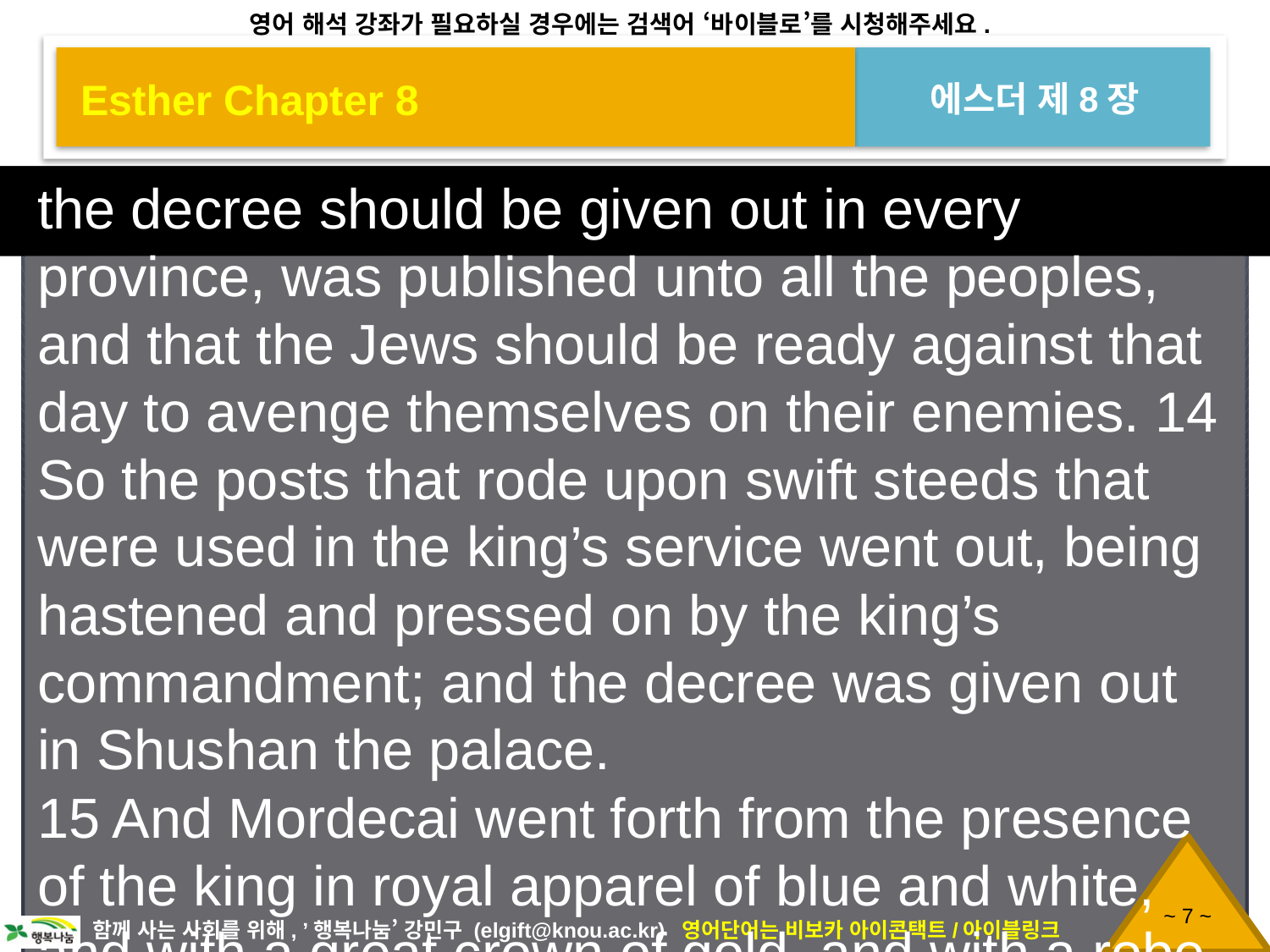

Esther Chapter 8
에스더 제8장
the decree should be given out in every province, was published unto all the peoples, and that the Jews should be ready against that day to avenge themselves on their enemies. 14 So the posts that rode upon swift steeds that were used in the king’s service went out, being hastened and pressed on by the king’s commandment; and the decree was given out in Shushan the palace.
15 And Mordecai went forth from the presence of the king in royal apparel of blue and white, and with a great crown of gold, and with a robe of fine